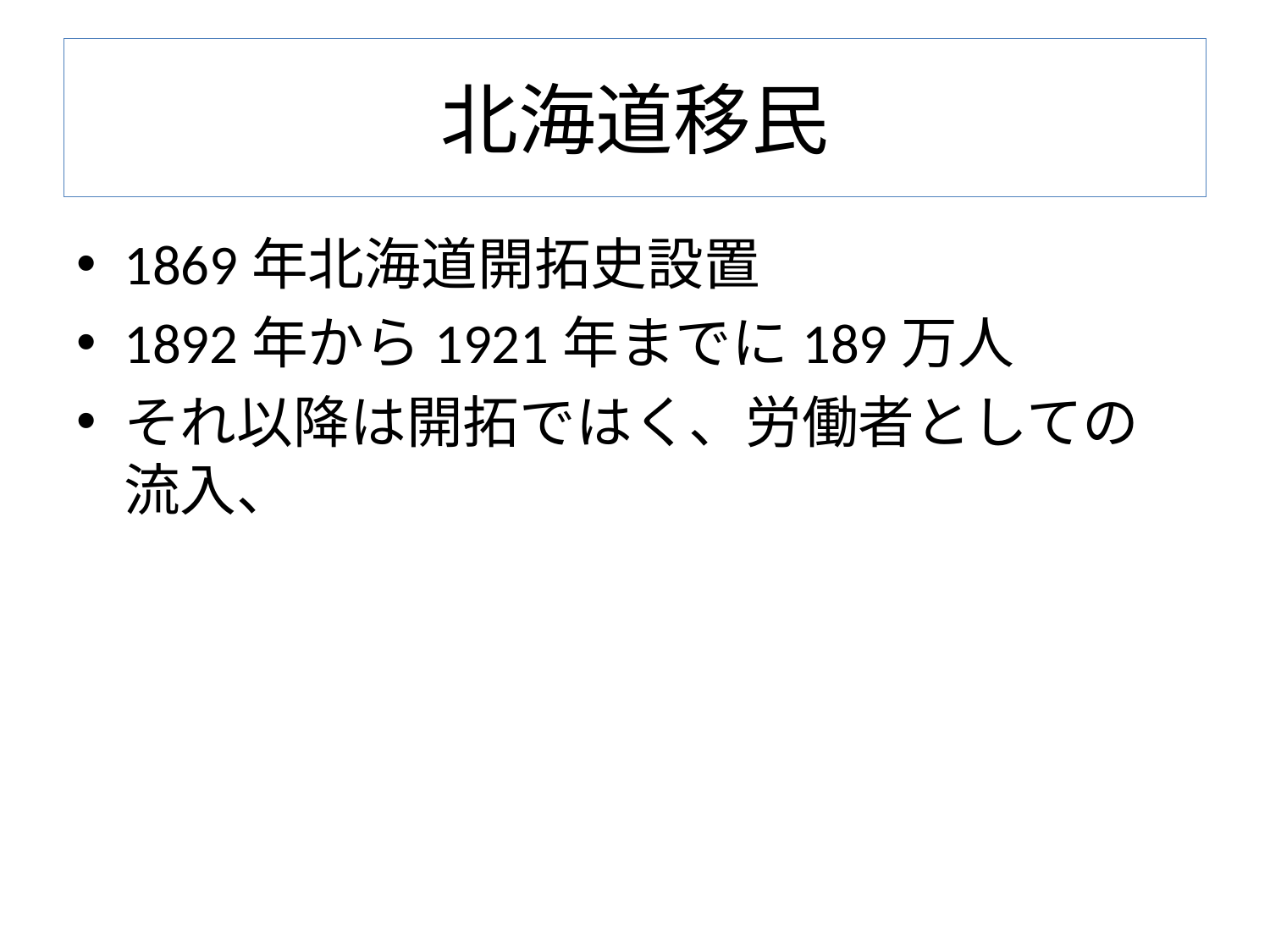

# 北海道移民
1869年北海道開拓史設置
1892年から1921年までに189万人
それ以降は開拓ではく、労働者としての流入、